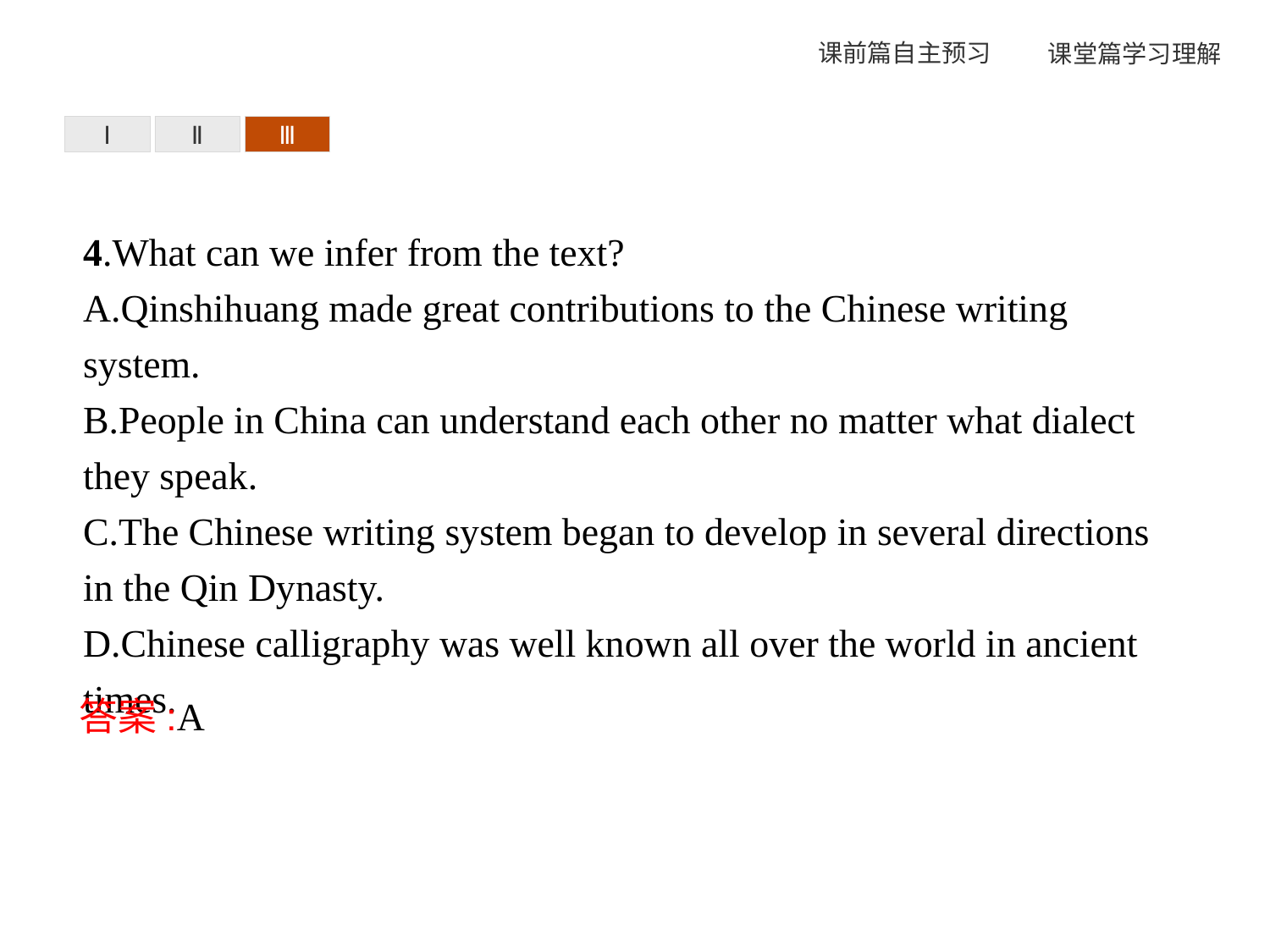

Ⅰ
Ⅱ
Ⅲ
4.What can we infer from the text?
A.Qinshihuang made great contributions to the Chinese writing system.
B.People in China can understand each other no matter what dialect they speak.
C.The Chinese writing system began to develop in several directions in the Qin Dynasty.
D.Chinese calligraphy was well known all over the world in ancient times.
答案:A